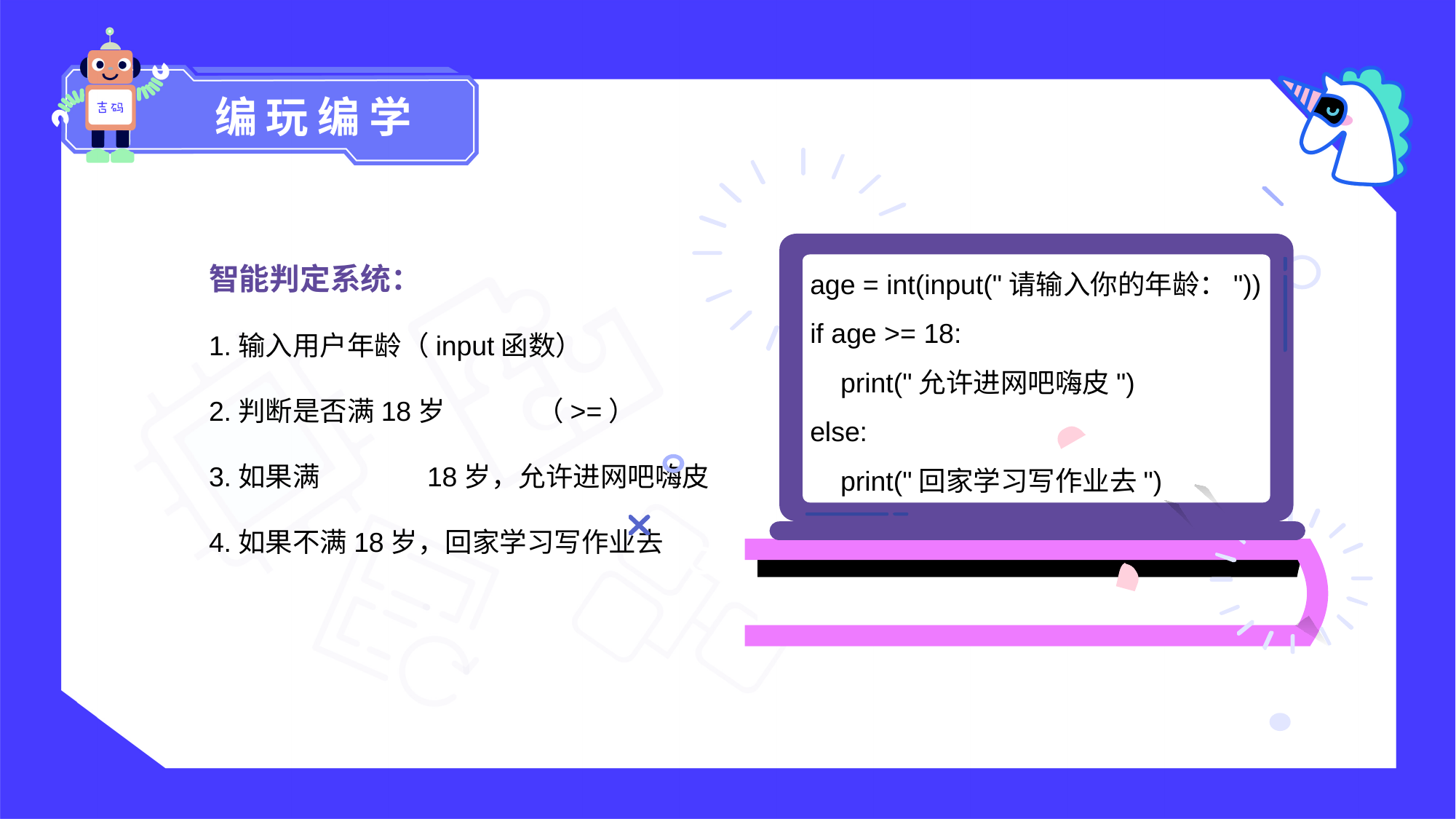

编玩编学

智能判定系统：
1.输入用户年龄（input函数）
2.判断是否满18岁	（>=）
3.如果满	18岁，允许进网吧嗨⽪
4.如果不满18岁，回家学习写作业去
age = int(input("请输入你的年龄："))
if age >= 18:
    print("允许进网吧嗨皮")
else:
    print("回家学习写作业去")